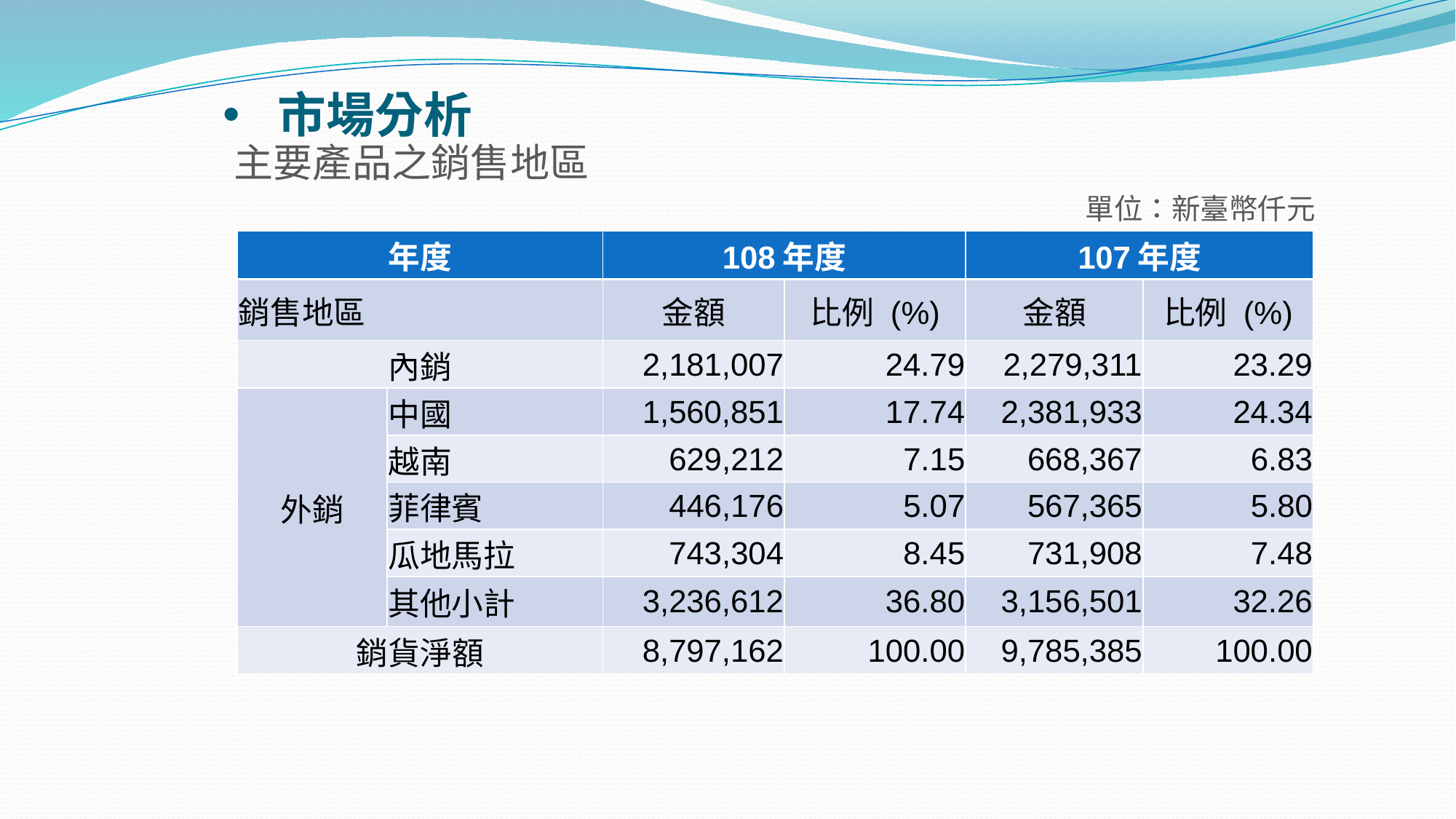

# 市場分析
主要產品之銷售地區
單位：新臺幣仟元
| 年度 |  | 108年度 |  | 107年度 |  |
| --- | --- | --- | --- | --- | --- |
| 銷售地區 |  | 金額 | 比例 (%) | 金額 | 比例 (%) |
| 內銷 |  | 2,181,007 | 24.79 | 2,279,311 | 23.29 |
| 外銷 | 中國 | 1,560,851 | 17.74 | 2,381,933 | 24.34 |
|  | 越南 | 629,212 | 7.15 | 668,367 | 6.83 |
|  | 菲律賓 | 446,176 | 5.07 | 567,365 | 5.80 |
|  | 瓜地馬拉 | 743,304 | 8.45 | 731,908 | 7.48 |
|  | 其他小計 | 3,236,612 | 36.80 | 3,156,501 | 32.26 |
| 銷貨淨額 |  | 8,797,162 | 100.00 | 9,785,385 | 100.00 |